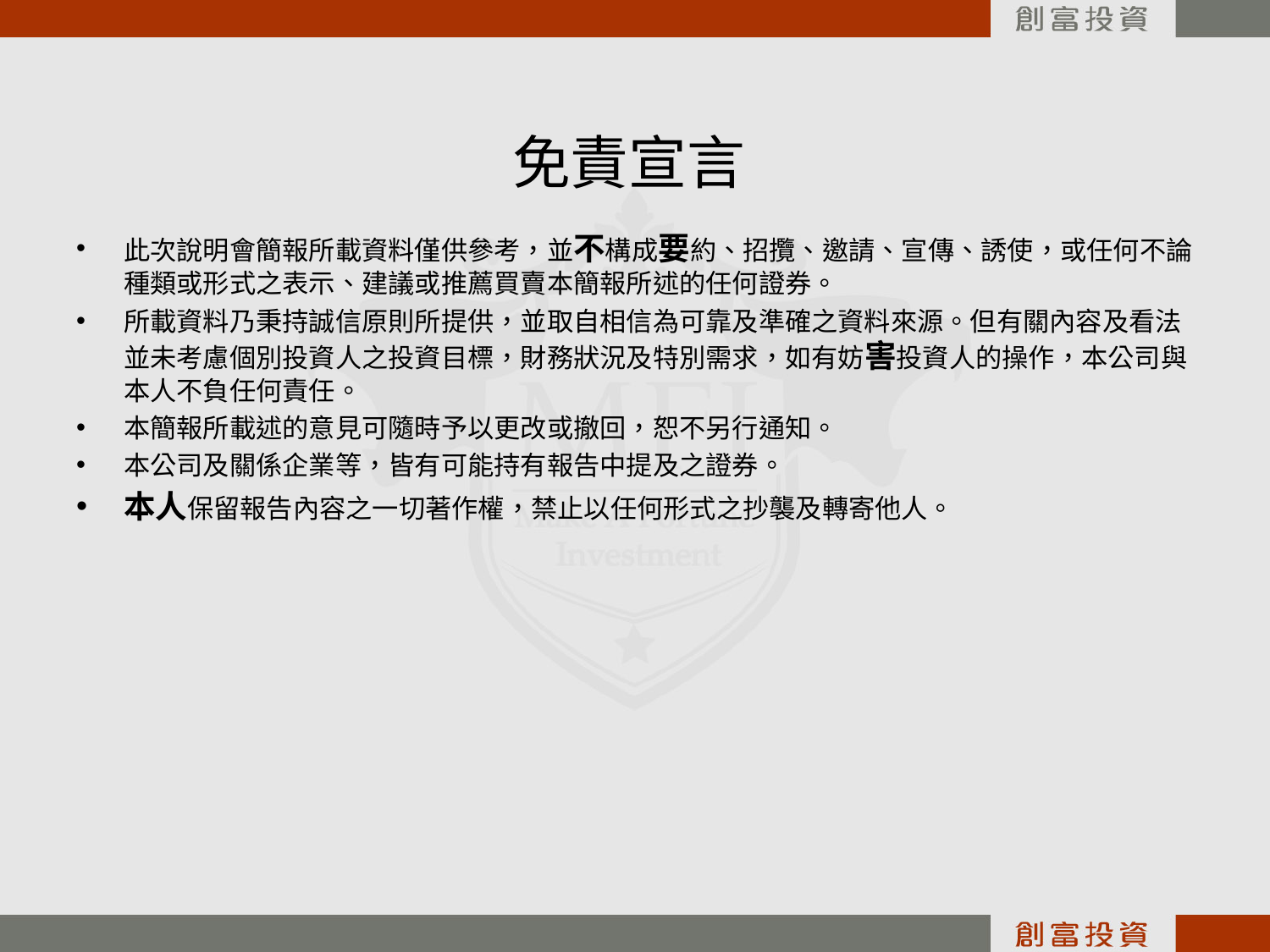

免責宣言
此次說明會簡報所載資料僅供參考，並不構成要約、招攬、邀請、宣傳、誘使，或任何不論種類或形式之表示、建議或推薦買賣本簡報所述的任何證券。
所載資料乃秉持誠信原則所提供，並取自相信為可靠及準確之資料來源。但有關內容及看法並未考慮個別投資人之投資目標，財務狀況及特別需求，如有妨害投資人的操作，本公司與本人不負任何責任。
本簡報所載述的意見可隨時予以更改或撤回，恕不另行通知。
本公司及關係企業等，皆有可能持有報告中提及之證券。
本人保留報告內容之一切著作權，禁止以任何形式之抄襲及轉寄他人。